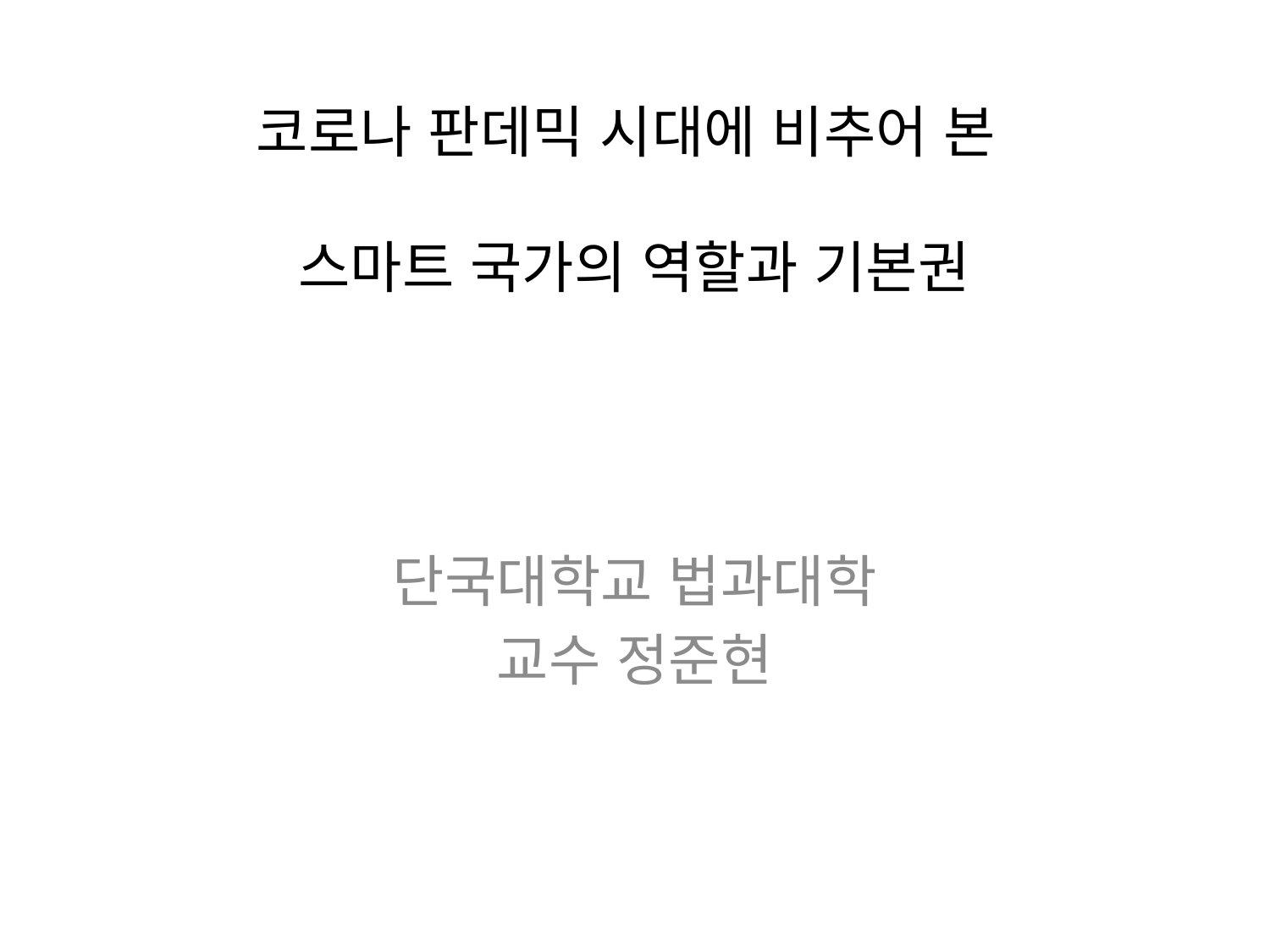

# 코로나 판데믹 시대에 비추어 본 스마트 국가의 역할과 기본권
단국대학교 법과대학
교수 정준현